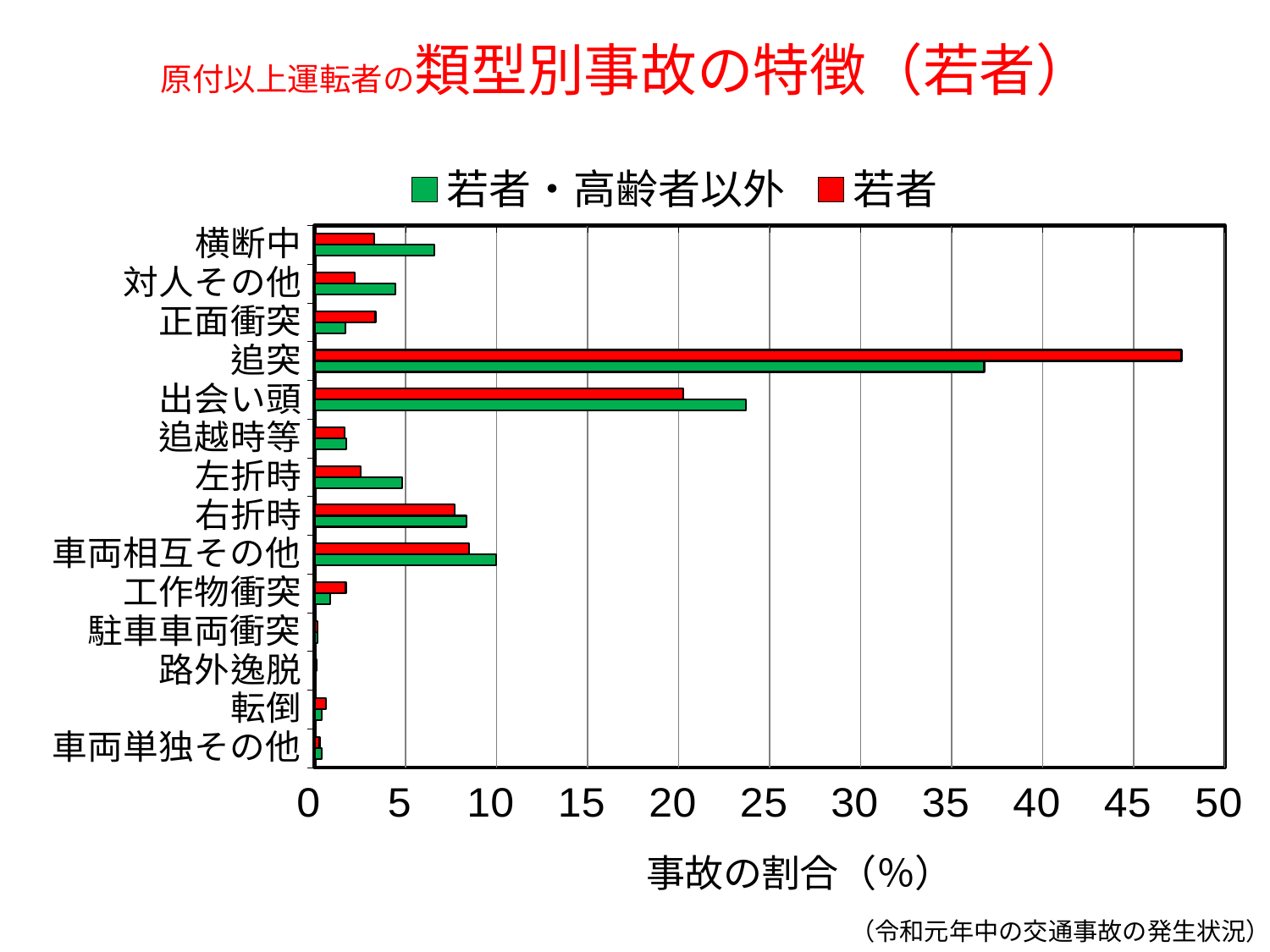

# 原付以上運転者の類型別事故の特徴（若者）

### Chart

| Category | 若者 | 若者・高齢者以外 |
|---|---|---|
| 横断中 | 3.272711489213941 | 6.568665648133151 |
| 対人その他 | 2.215807977776813 | 4.456886702008904 |
| 正面衝突 | 3.3486696471201007 | 1.7015930272771447 |
| 追突 | 47.62359477407874 | 36.78321433418114 |
| 出会い頭 | 20.26997699552932 | 23.69535049664453 |
| 追越時等 | 1.6363557446069705 | 1.7554381372218548 |
| 左折時 | 2.543513173314814 | 4.810600920182286 |
| 右折時 | 7.699986978601501 | 8.354309578738624 |
| 車両相互その他 | 8.487781587742523 | 9.974916058537953 |
| 工作物衝突 | 1.7209948348452624 | 0.8514531613208248 |
| 駐車車両衝突 | 0.15191631581231824 | 0.16810180665665644 |
| 路外逸脱 | 0.10417118798558965 | 0.08974184990785045 |
| 転倒 | 0.6402187594947697 | 0.3817311859494907 |
| 車両単独その他 | 0.2799600677112722 | 0.40493273738908125 |
（令和元年中の交通事故の発生状況）